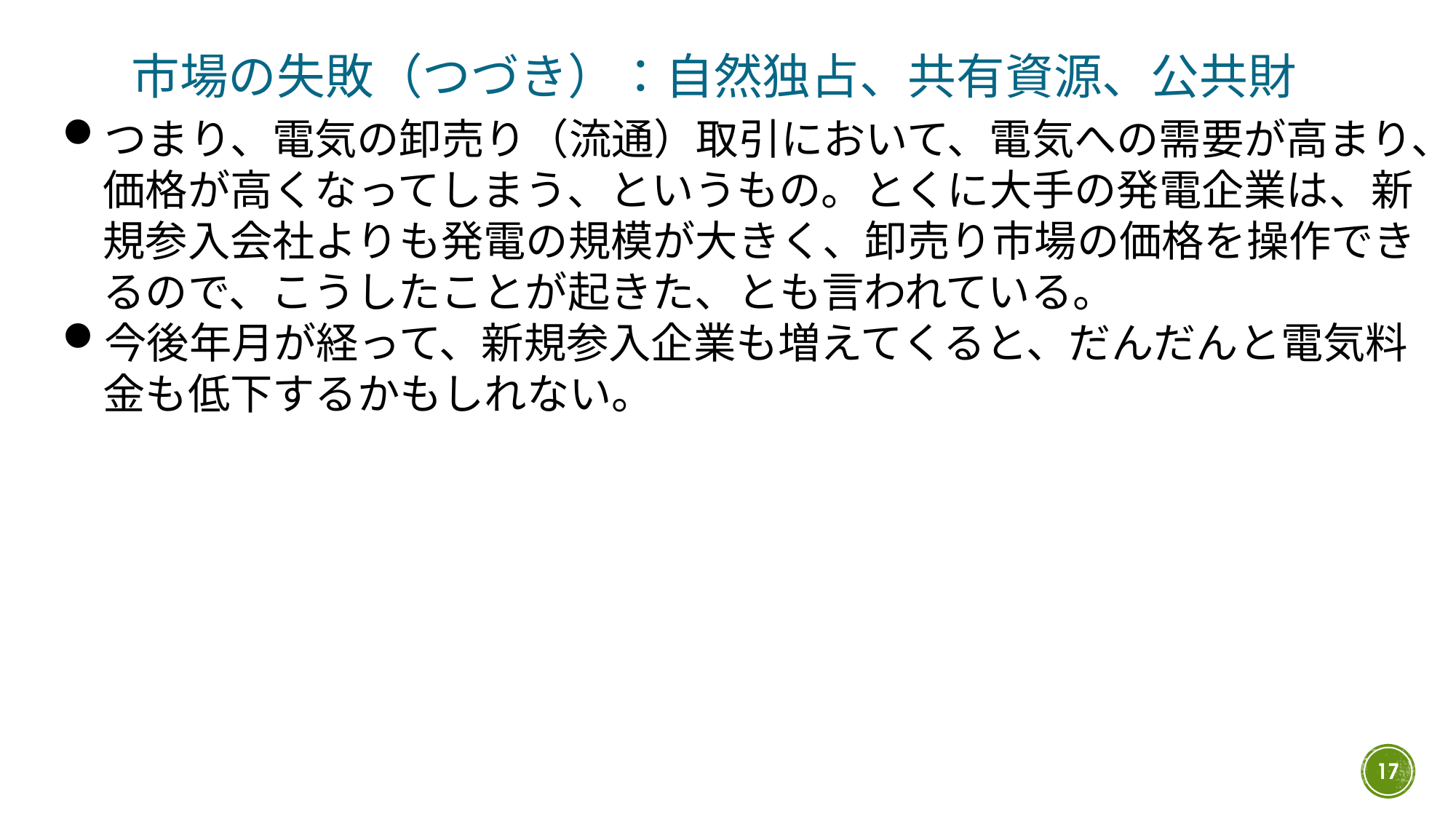

市場の失敗（つづき）：自然独占、共有資源、公共財
つまり、電気の卸売り（流通）取引において、電気への需要が高まり、価格が高くなってしまう、というもの。とくに大手の発電企業は、新規参入会社よりも発電の規模が大きく、卸売り市場の価格を操作できるので、こうしたことが起きた、とも言われている。
今後年月が経って、新規参入企業も増えてくると、だんだんと電気料金も低下するかもしれない。
17